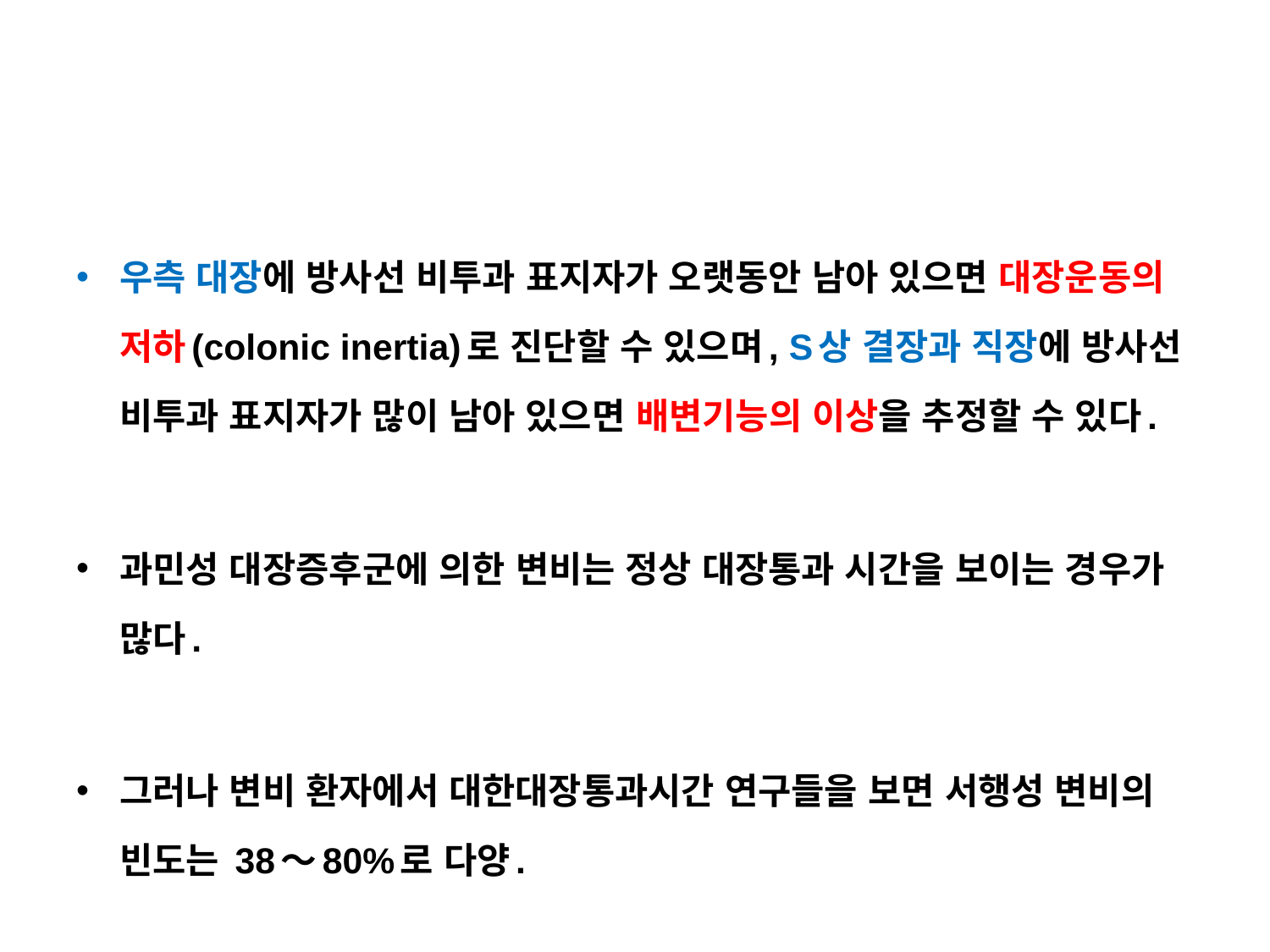

#
우측 대장에 방사선 비투과 표지자가 오랫동안 남아 있으면 대장운동의 저하(colonic inertia)로 진단할 수 있으며, S상 결장과 직장에 방사선 비투과 표지자가 많이 남아 있으면 배변기능의 이상을 추정할 수 있다.

과민성 대장증후군에 의한 변비는 정상 대장통과 시간을 보이는 경우가 많다.

그러나 변비 환자에서 대한대장통과시간 연구들을 보면 서행성 변비의 빈도는 38～80%로 다양.